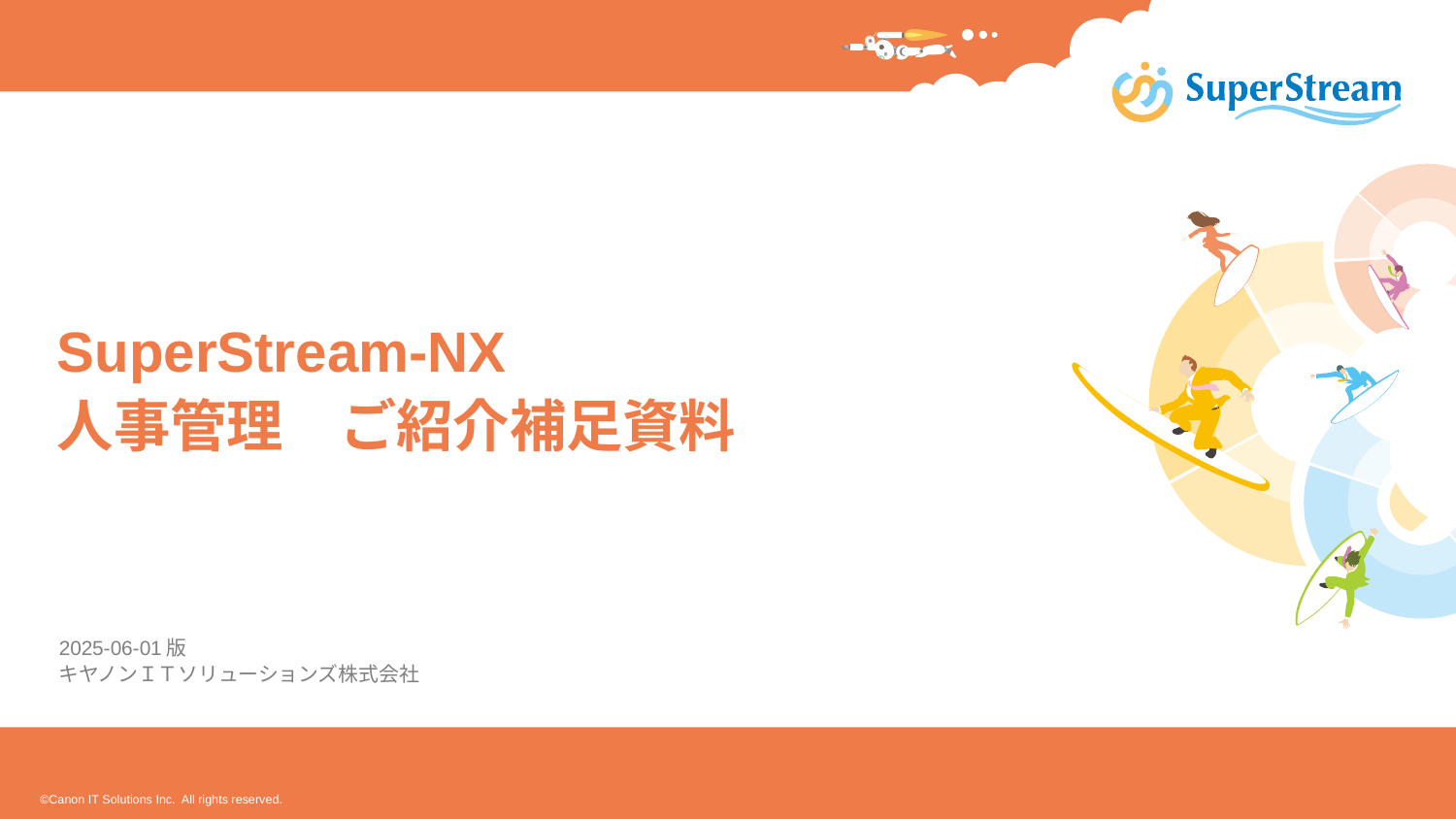

# SuperStream-NX 人事管理　ご紹介補足資料
2025-06-01版
キヤノンＩＴソリューションズ株式会社
©Canon IT Solutions Inc.  All rights reserved.